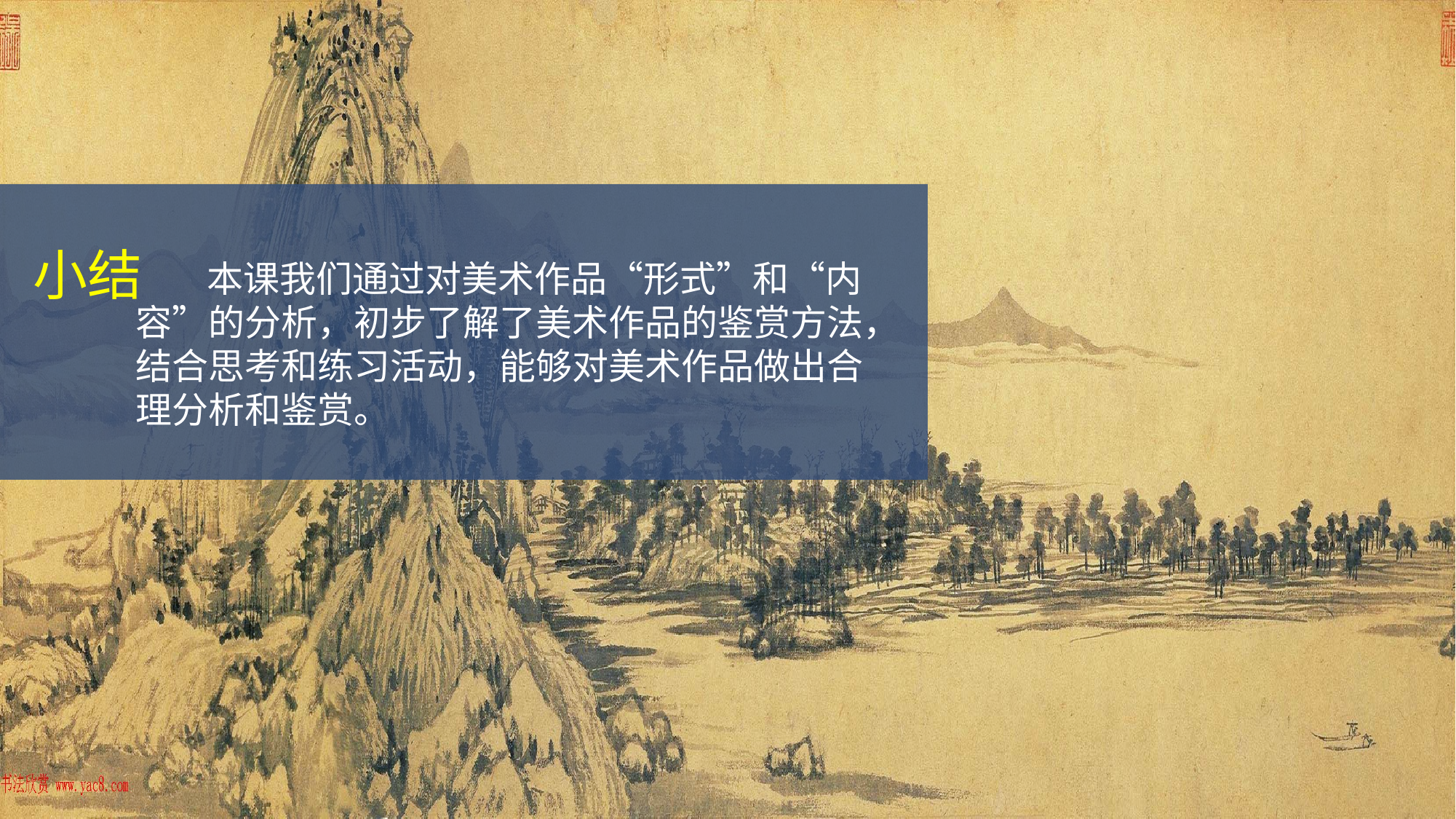

小结
 本课我们通过对美术作品“形式”和“内容”的分析，初步了解了美术作品的鉴赏方法，结合思考和练习活动，能够对美术作品做出合理分析和鉴赏。